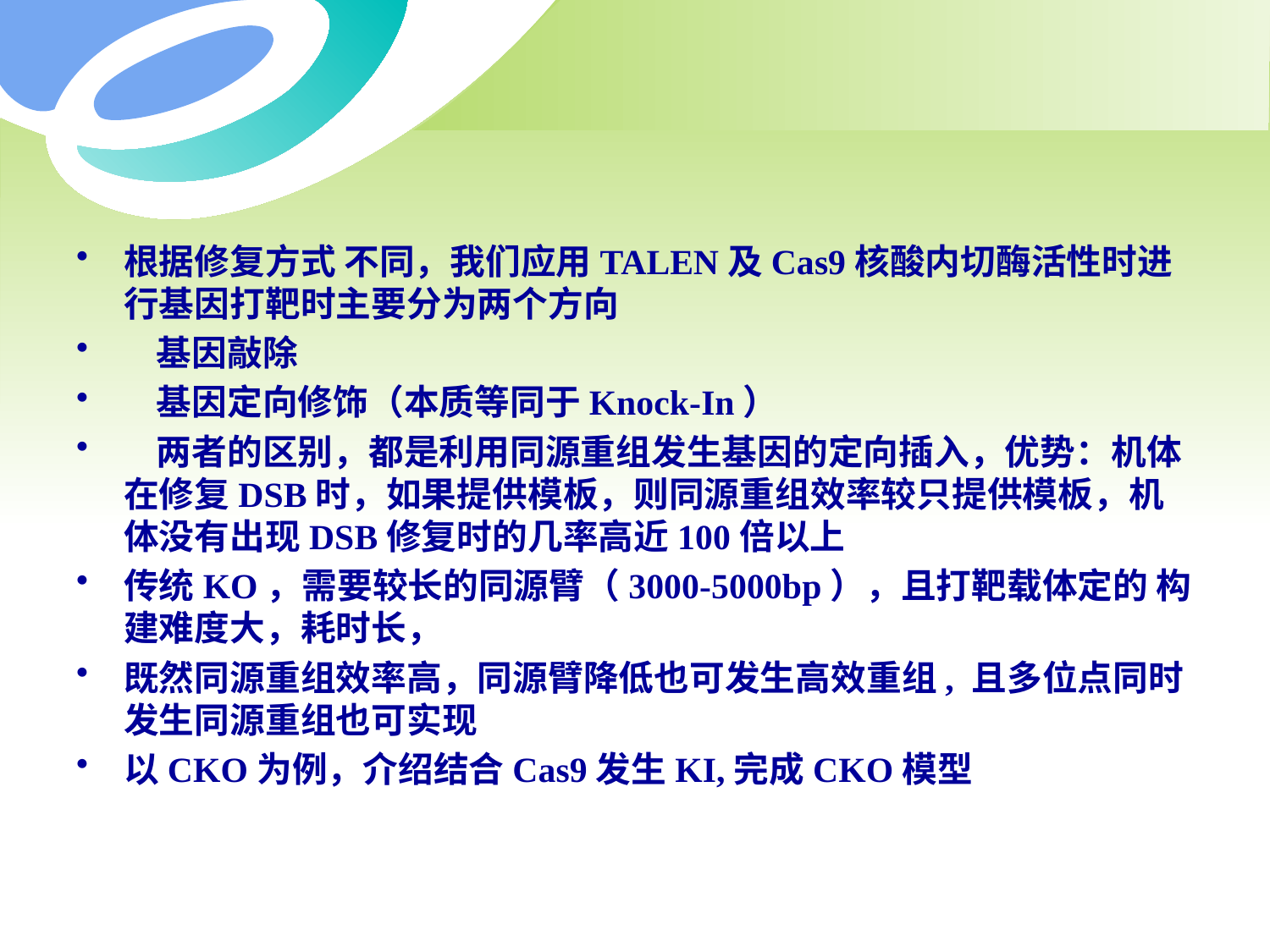

#
根据修复方式 不同，我们应用TALEN及Cas9核酸内切酶活性时进行基因打靶时主要分为两个方向
   基因敲除
   基因定向修饰（本质等同于Knock-In）
   两者的区别，都是利用同源重组发生基因的定向插入，优势：机体在修复DSB时，如果提供模板，则同源重组效率较只提供模板，机体没有出现DSB修复时的几率高近100倍以上
传统KO，需要较长的同源臂（3000-5000bp），且打靶载体定的 构建难度大，耗时长，
既然同源重组效率高，同源臂降低也可发生高效重组, 且多位点同时发生同源重组也可实现
以CKO为例，介绍结合Cas9发生KI,完成CKO模型